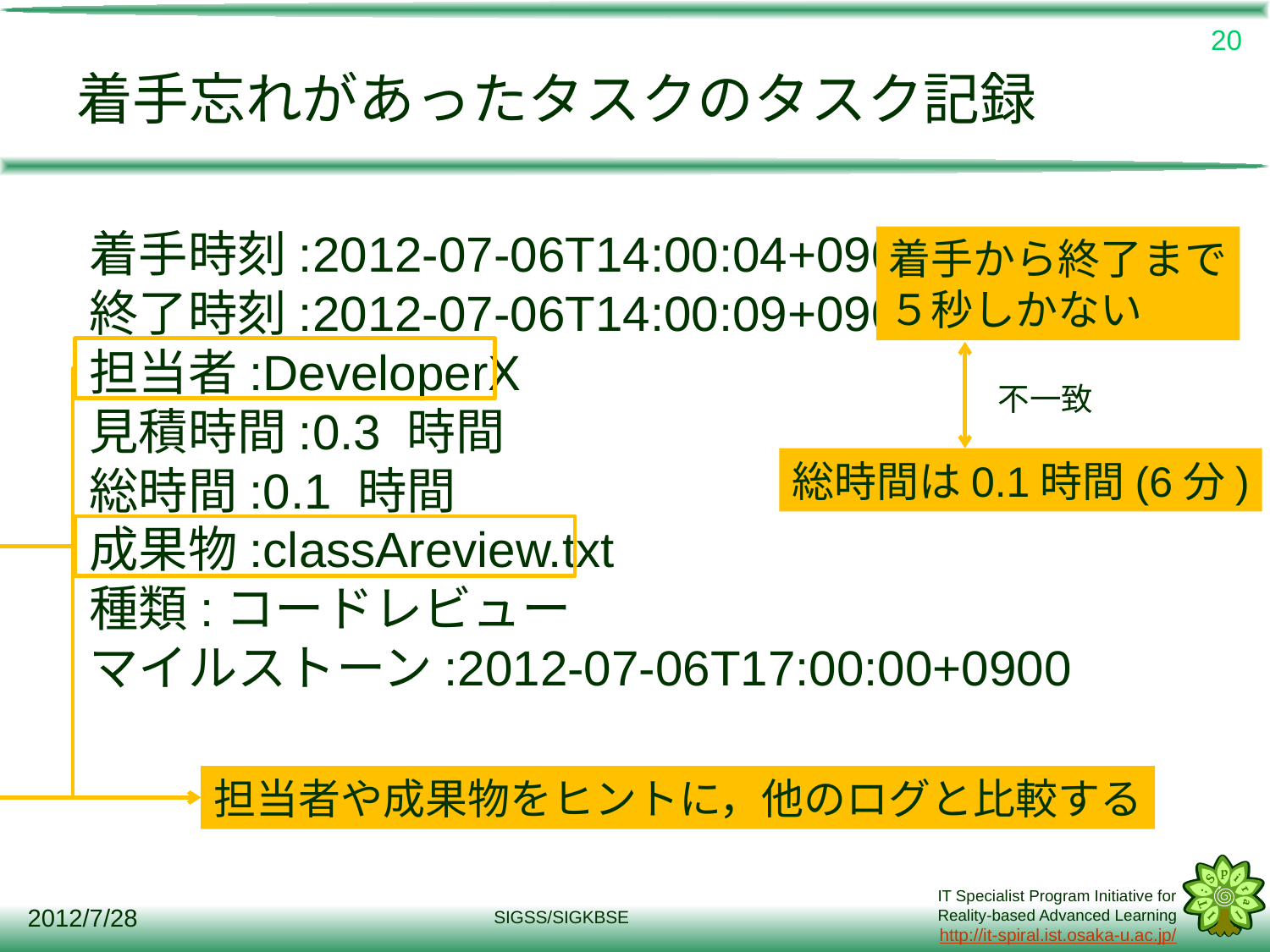

20
# 着手忘れがあったタスクのタスク記録
着手時刻:2012-07-06T14:00:04+0900
終了時刻:2012-07-06T14:00:09+0900
担当者:DeveloperX
見積時間:0.3 時間
総時間:0.1 時間
成果物:classAreview.txt
種類:コードレビュー
マイルストーン:2012-07-06T17:00:00+0900
着手から終了まで
５秒しかない

不一致
総時間は0.1時間(6分)

担当者や成果物をヒントに，他のログと比較する
2012/7/28
SIGSS/SIGKBSE